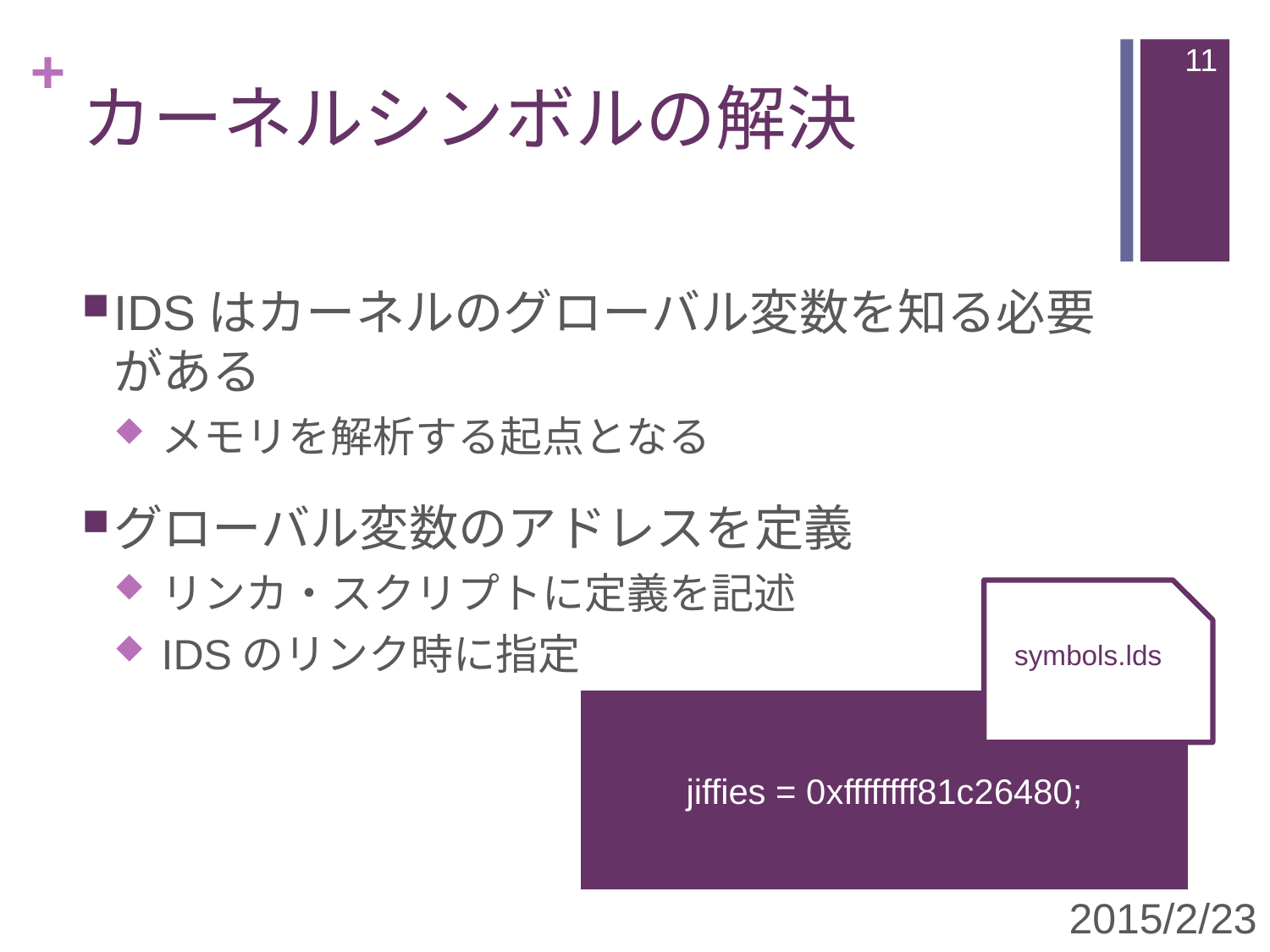

11
# カーネルシンボルの解決
IDSはカーネルのグローバル変数を知る必要がある
メモリを解析する起点となる
グローバル変数のアドレスを定義
リンカ・スクリプトに定義を記述
IDSのリンク時に指定
symbols.lds

jiffies = 0xffffffff81c26480;
2015/2/23